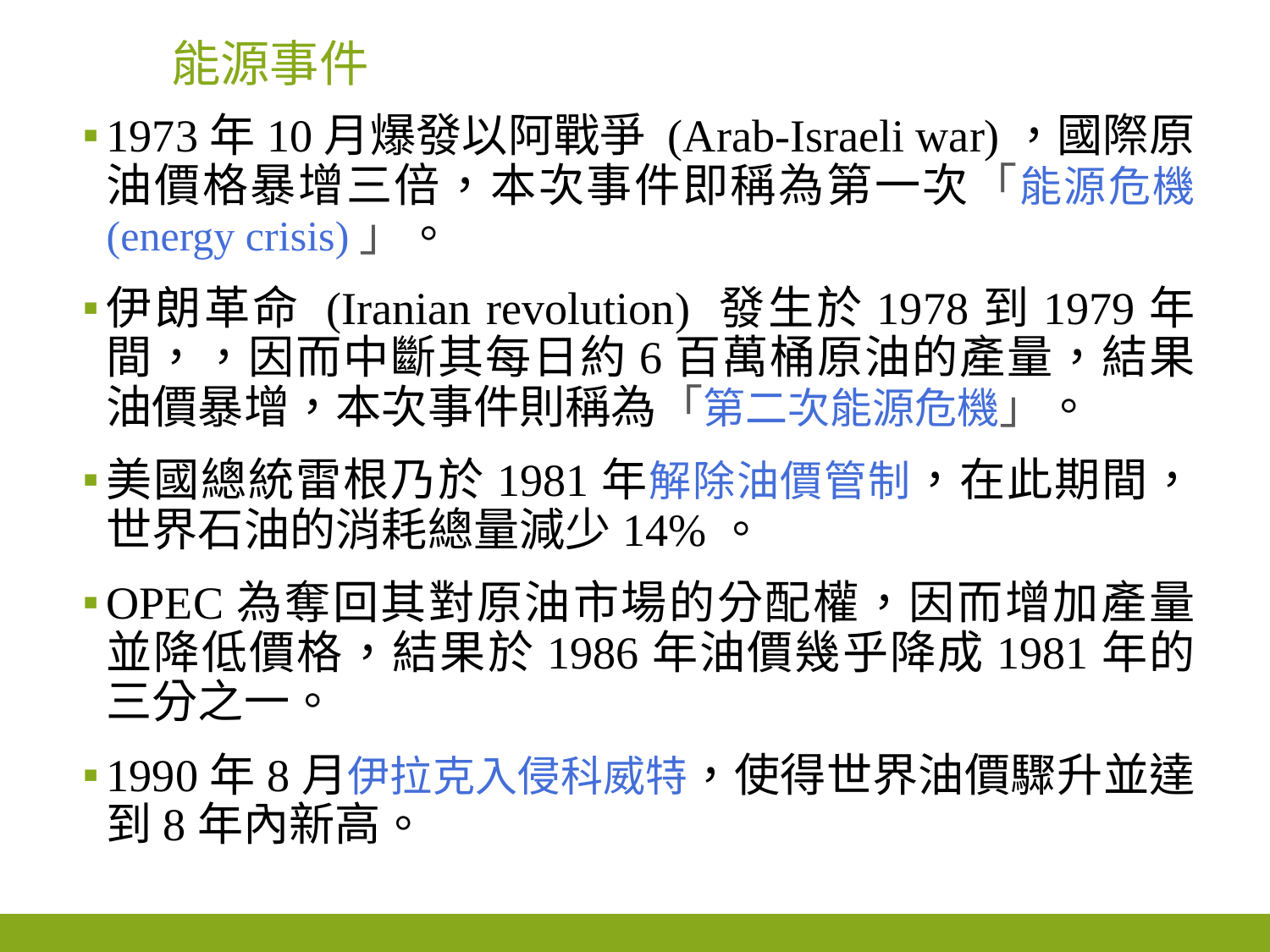

# 能源事件
1973年10月爆發以阿戰爭 (Arab-Israeli war)，國際原油價格暴增三倍，本次事件即稱為第一次「能源危機 (energy crisis)」。
伊朗革命 (Iranian revolution) 發生於1978到1979年間，，因而中斷其每日約6百萬桶原油的產量，結果油價暴增，本次事件則稱為「第二次能源危機」。
美國總統雷根乃於1981年解除油價管制，在此期間，世界石油的消耗總量減少14%。
OPEC為奪回其對原油市場的分配權，因而增加產量並降低價格，結果於1986年油價幾乎降成1981年的三分之一。
1990年8月伊拉克入侵科威特，使得世界油價驟升並達到8年內新高。